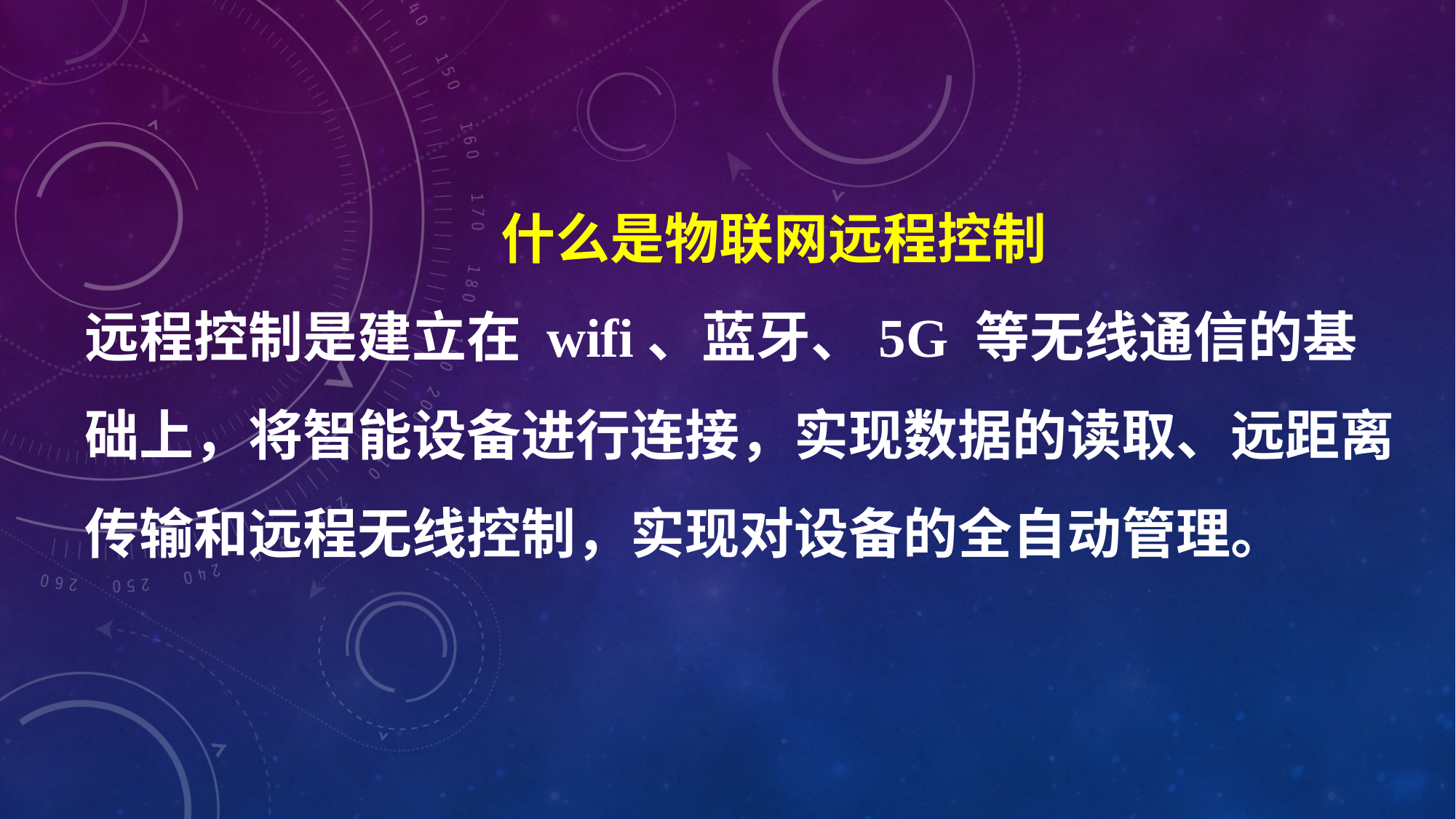

什么是物联网远程控制
远程控制是建立在 wifi、蓝牙、5G 等无线通信的基础上，将智能设备进行连接，实现数据的读取、远距离传输和远程无线控制，实现对设备的全自动管理。